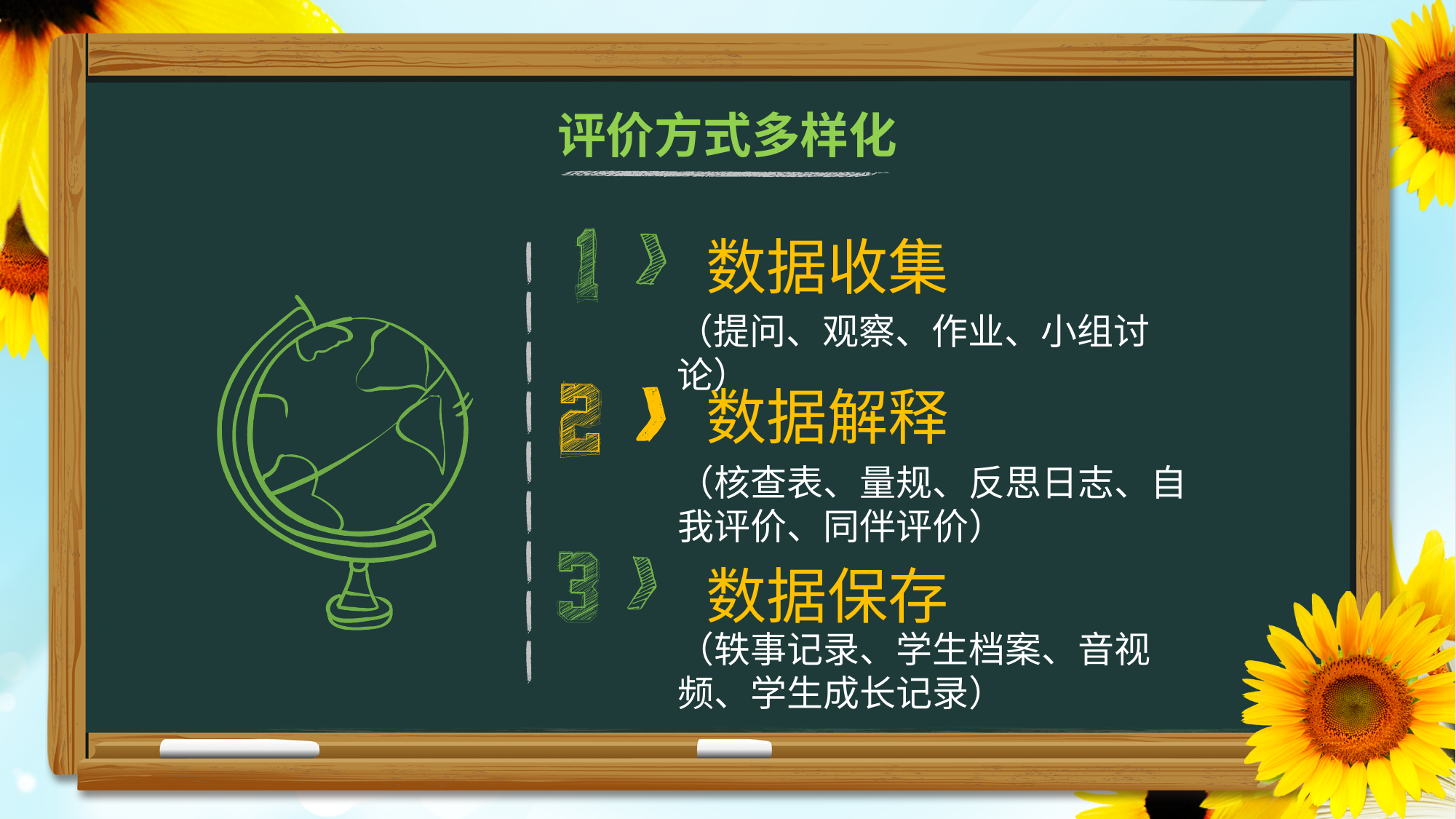

评价方式多样化

数据收集

（提问、观察、作业、小组讨论）
数据解释

（核查表、量规、反思日志、自我评价、同伴评价）

数据保存
（轶事记录、学生档案、音视频、学生成长记录）